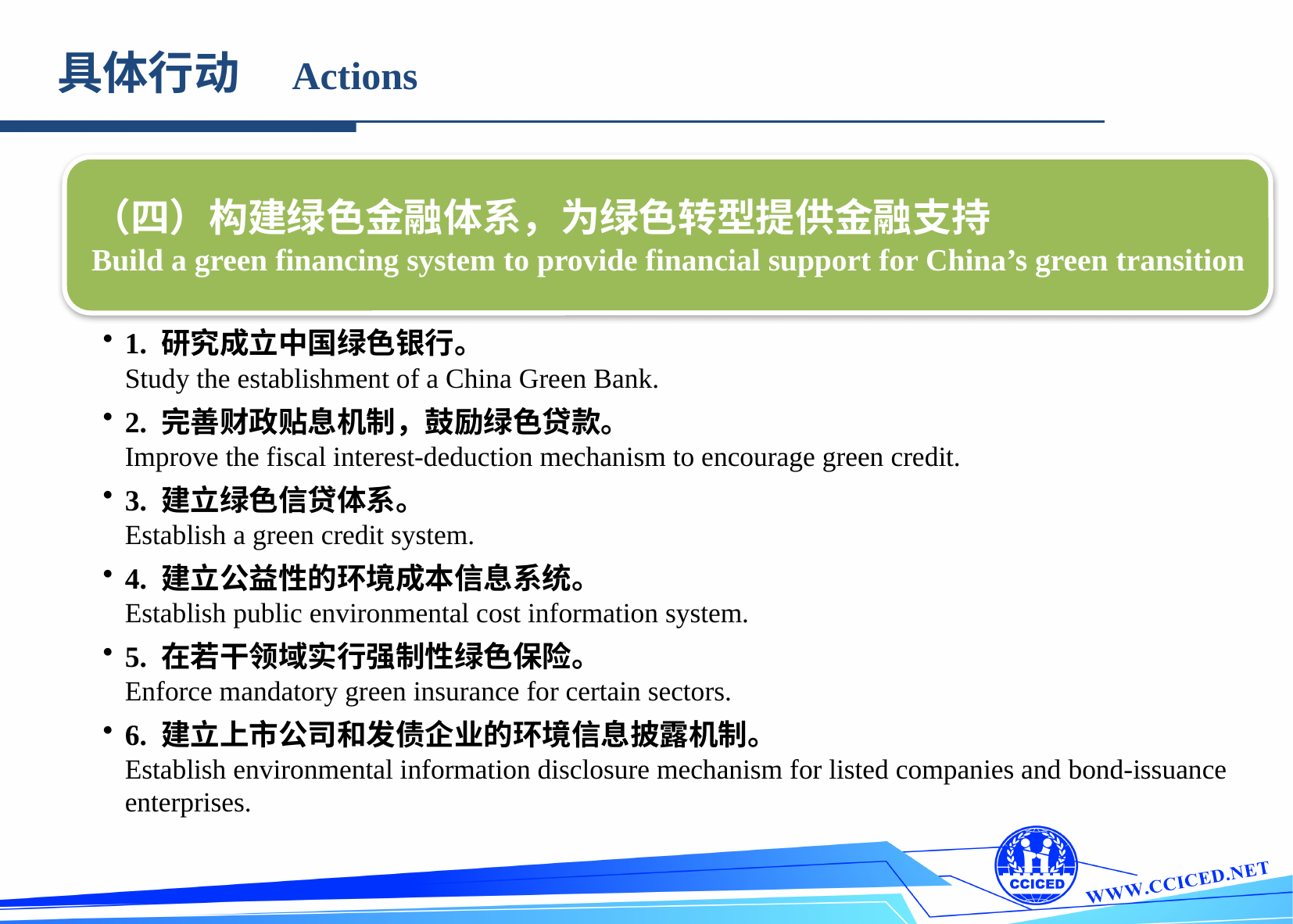

具体行动    Actions
（四）构建绿色金融体系，为绿色转型提供金融支持
Build a green financing system to provide financial support for China’s green transition
1. 研究成立中国绿色银行。
Study the establishment of a China Green Bank.
2. 完善财政贴息机制，鼓励绿色贷款。
Improve the fiscal interest-deduction mechanism to encourage green credit.
3. 建立绿色信贷体系。
Establish a green credit system.
4. 建立公益性的环境成本信息系统。
Establish public environmental cost information system.
5. 在若干领域实行强制性绿色保险。
Enforce mandatory green insurance for certain sectors.
6. 建立上市公司和发债企业的环境信息披露机制。
Establish environmental information disclosure mechanism for listed companies and bond-issuance enterprises.